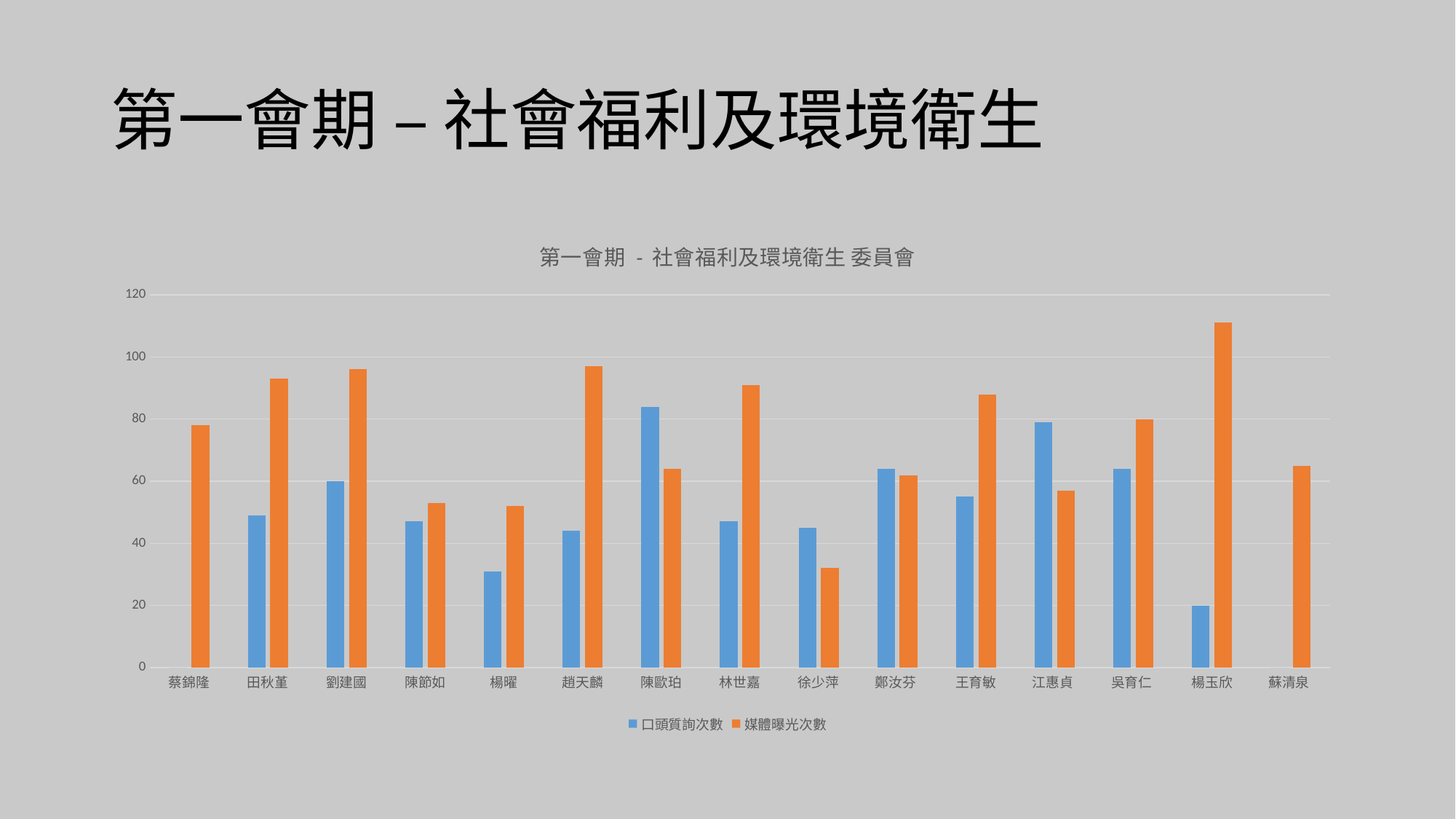

# 第一會期 – 社會福利及環境衛生

### Chart: 第一會期 - 社會福利及環境衛生 委員會

| Category | 口頭質詢次數 | 媒體曝光次數 |
|---|---|---|
| 蔡錦隆 | 0.0 | 78.0 |
| 田秋堇 | 49.0 | 93.0 |
| 劉建國 | 60.0 | 96.0 |
| 陳節如 | 47.0 | 53.0 |
| 楊曜 | 31.0 | 52.0 |
| 趙天麟 | 44.0 | 97.0 |
| 陳歐珀 | 84.0 | 64.0 |
| 林世嘉 | 47.0 | 91.0 |
| 徐少萍 | 45.0 | 32.0 |
| 鄭汝芬  | 64.0 | 62.0 |
| 王育敏 | 55.0 | 88.0 |
| 江惠貞  | 79.0 | 57.0 |
| 吳育仁  | 64.0 | 80.0 |
| 楊玉欣 | 20.0 | 111.0 |
| 蘇清泉  | 0.0 | 65.0 |